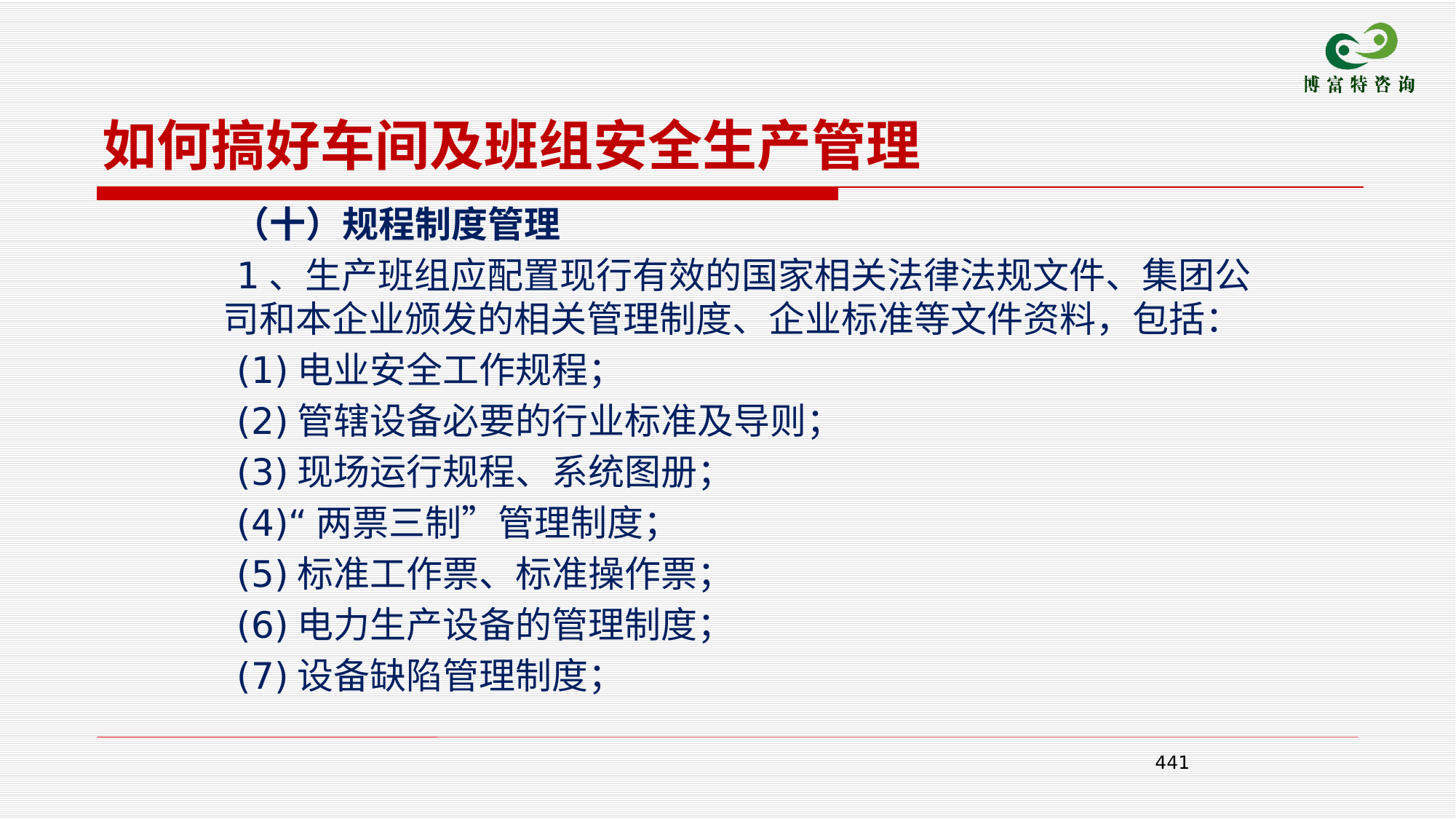

如何搞好车间及班组安全生产管理
       （十）规程制度管理
      1、生产班组应配置现行有效的国家相关法律法规文件、集团公司和本企业颁发的相关管理制度、企业标准等文件资料，包括：
      (1)电业安全工作规程；
      (2)管辖设备必要的行业标准及导则；
      (3)现场运行规程、系统图册；
      (4)“两票三制”管理制度；
      (5)标准工作票、标准操作票；
      (6)电力生产设备的管理制度；
      (7)设备缺陷管理制度；

441